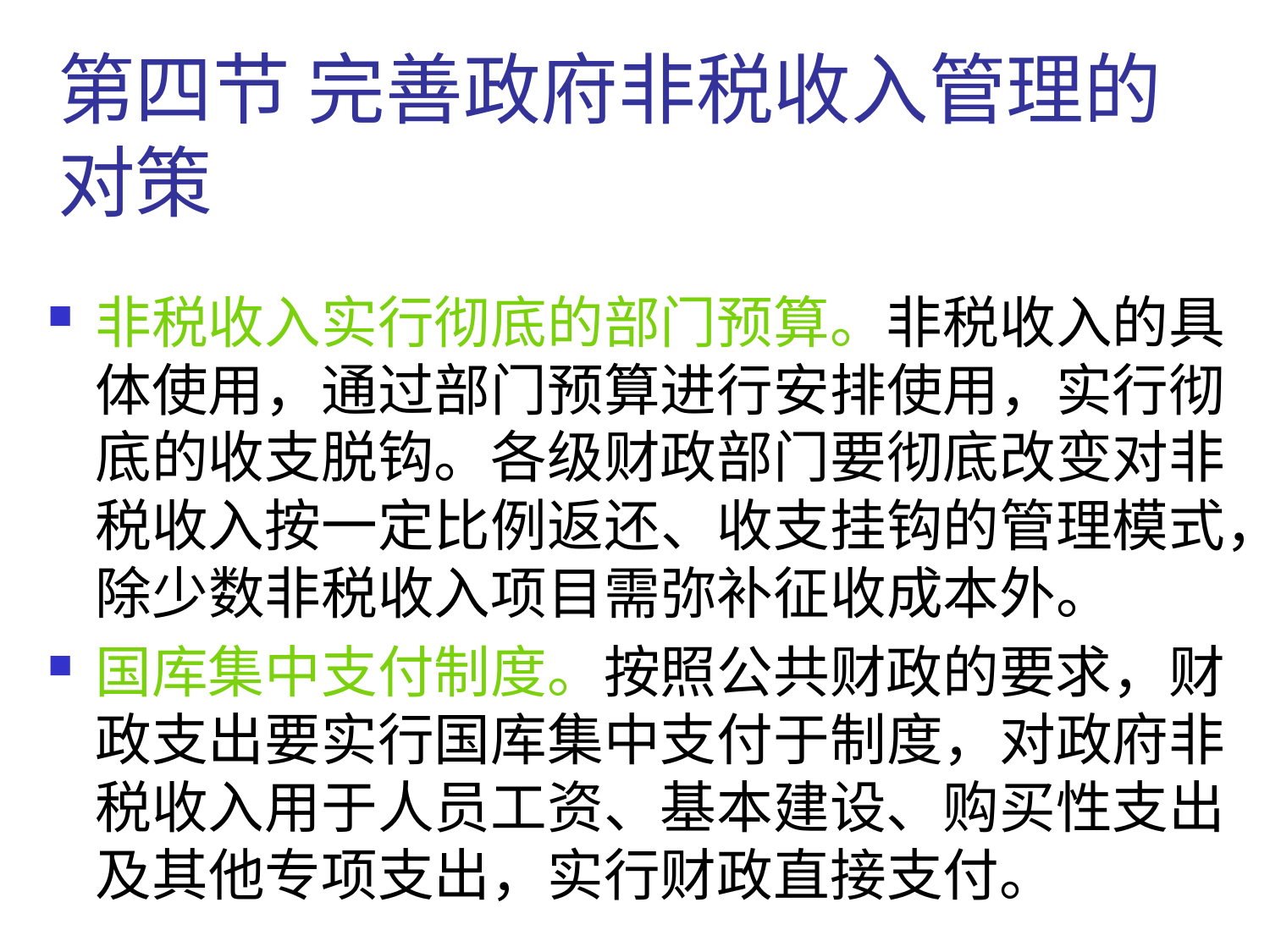

# 第四节 完善政府非税收入管理的对策
非税收入实行彻底的部门预算。非税收入的具体使用，通过部门预算进行安排使用，实行彻底的收支脱钩。各级财政部门要彻底改变对非税收入按一定比例返还、收支挂钩的管理模式，除少数非税收入项目需弥补征收成本外。
国库集中支付制度。按照公共财政的要求，财政支出要实行国库集中支付于制度，对政府非税收入用于人员工资、基本建设、购买性支出及其他专项支出，实行财政直接支付。